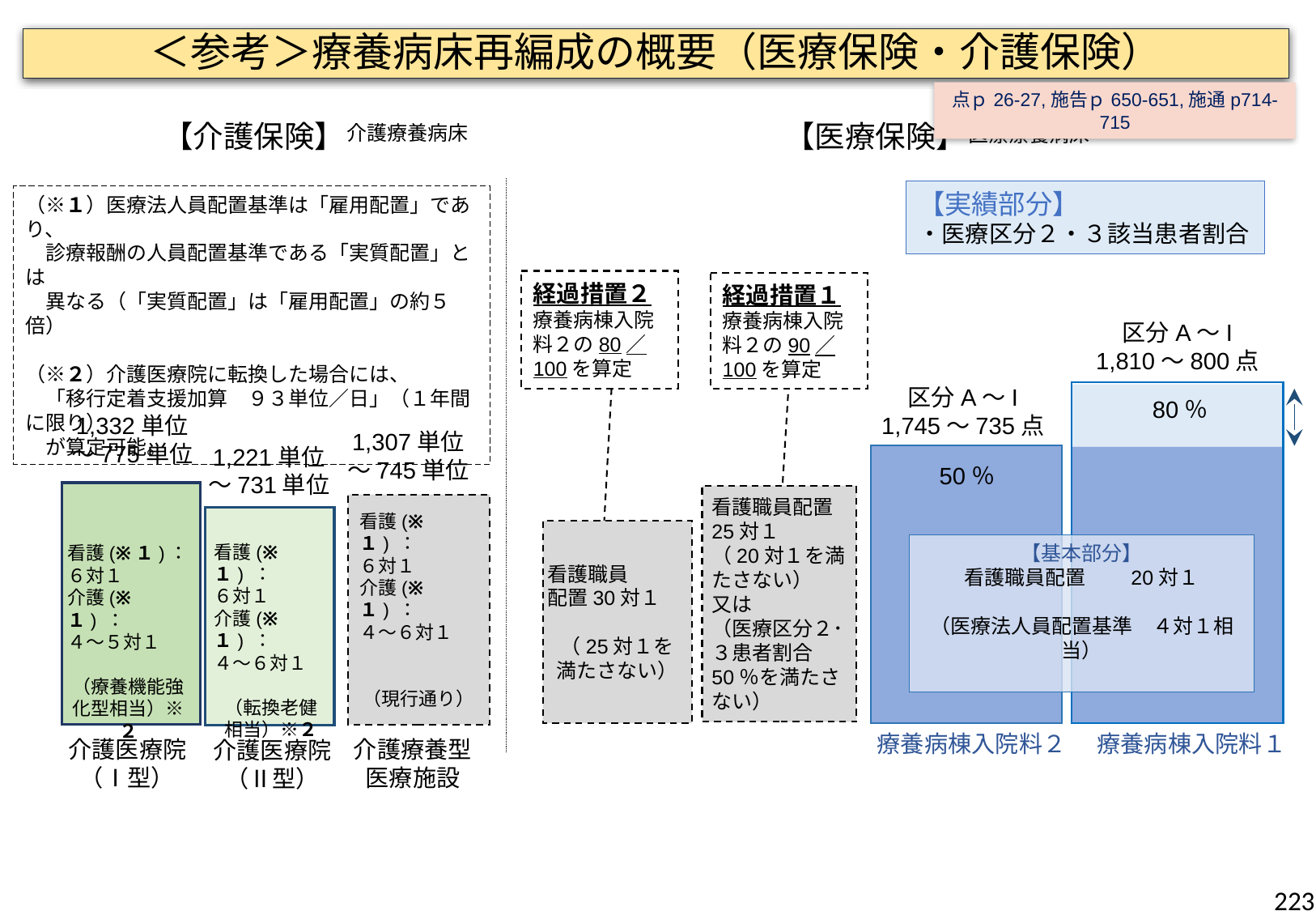

＜参考＞療養病床再編成の概要（医療保険・介護保険）
点ｐ26-27,施告ｐ650-651,施通p714-715
【医療保険】
【介護保険】
介護療養病床
医療療養病床
【実績部分】
・医療区分２・３該当患者割合
（※１）医療法人員配置基準は「雇用配置」であり、
　診療報酬の人員配置基準である「実質配置」とは
　異なる（「実質配置」は「雇用配置」の約５倍）

（※２）介護医療院に転換した場合には、
　「移行定着支援加算　９３単位／日」（１年間に限り）
　が算定可能。
経過措置２
療養病棟入院料２の80／100を算定
経過措置１
療養病棟入院料２の90／100を算定
区分A～I
1,810～800点
区分A～I
1,745～735点

80％
1,332単位
～775単位
1,307単位
～745単位
1,221単位
～731単位

50％

看護職員配置25対１
（20対１を満たさない）
又は
（医療区分２･３患者割合50％を満たさない）

看護(※１) ：
６対１
介護(※１) ：
４～６対１

（現行通り）

看護職員
配置30対１

（25対１を
満たさない）
看護(※１) ：
６対１
介護(※１) ：
４～６対１

（転換老健
相当）※２
【基本部分】
看護職員配置　　20対１

（医療法人員配置基準　４対１相当）

看護(※１)：
６対１
介護(※１) ：
４～５対１

（療養機能強化型相当）※２
療養病棟入院料２
療養病棟入院料１
介護療養型医療施設
介護医療院
（Ⅰ型）
介護医療院
（Ⅱ型）
223